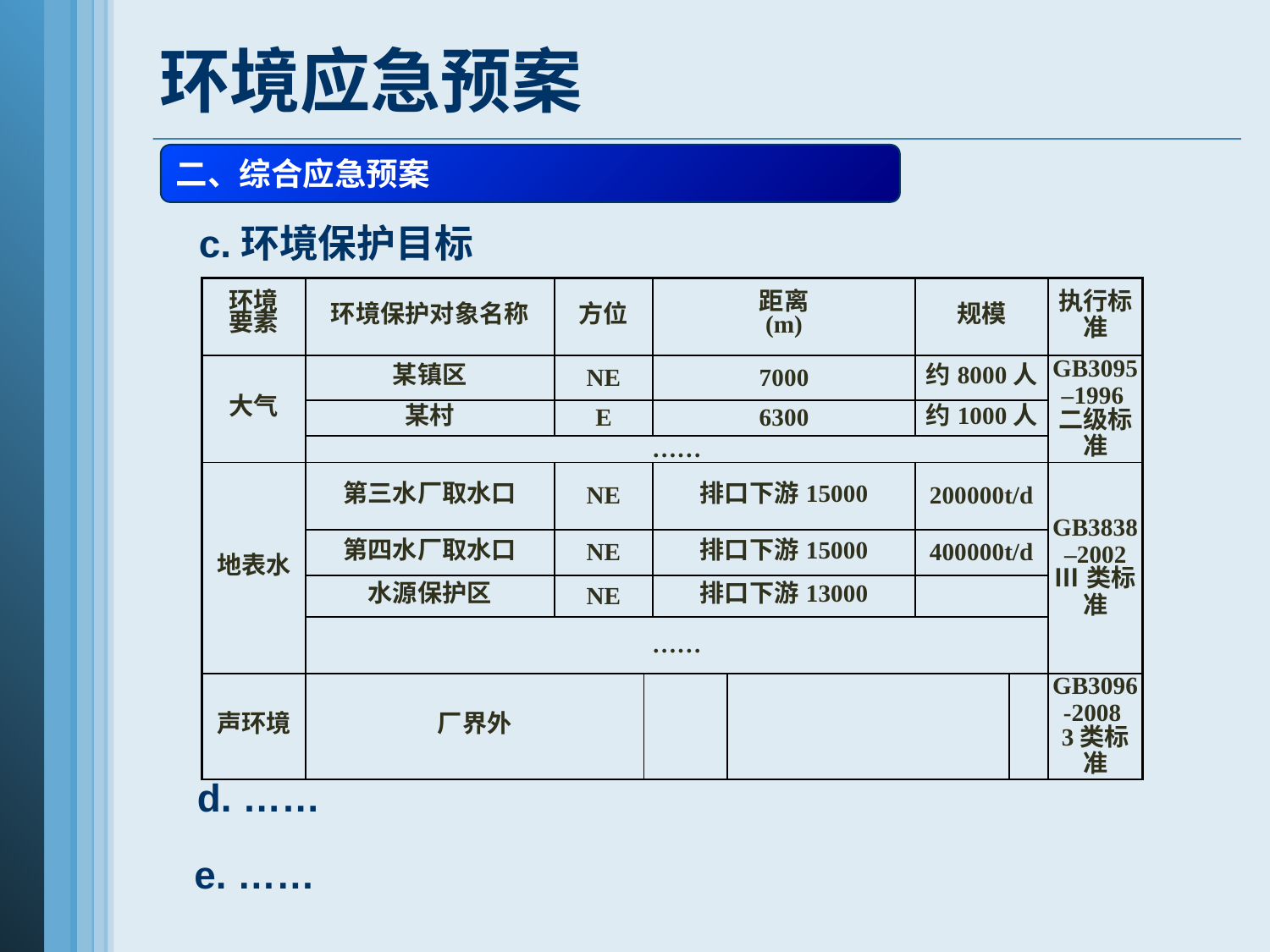

# 环境应急预案
二、综合应急预案
c.环境保护目标

| 环境 要素 | 环境保护对象名称 | 方位 |  | 距离 (m) |  | 规模 |  | 执行标准 |
| --- | --- | --- | --- | --- | --- | --- | --- | --- |
| 大气 | 某镇区 | NE |  | 7000 |  | 约8000人 |  | GB3095–1996二级标准 |
|  | 某村 | E |  | 6300 |  | 约1000人 |  |  |
|  | …… |  |  |  |  |  |  |  |
| 地表水 | 第三水厂取水口 | NE |  | 排口下游15000 |  | 200000t/d |  | GB3838–2002 Ⅲ类标准 |
|  | 第四水厂取水口 | NE |  | 排口下游15000 |  | 400000t/d |  |  |
|  | 水源保护区 | NE |  | 排口下游13000 |  |  |  |  |
|  | …… |  |  |  |  |  |  |  |
| 声环境 | 厂界外 |  |  |  |  |  |  | GB3096-2008 3类标准 |
d. ……

e. ……